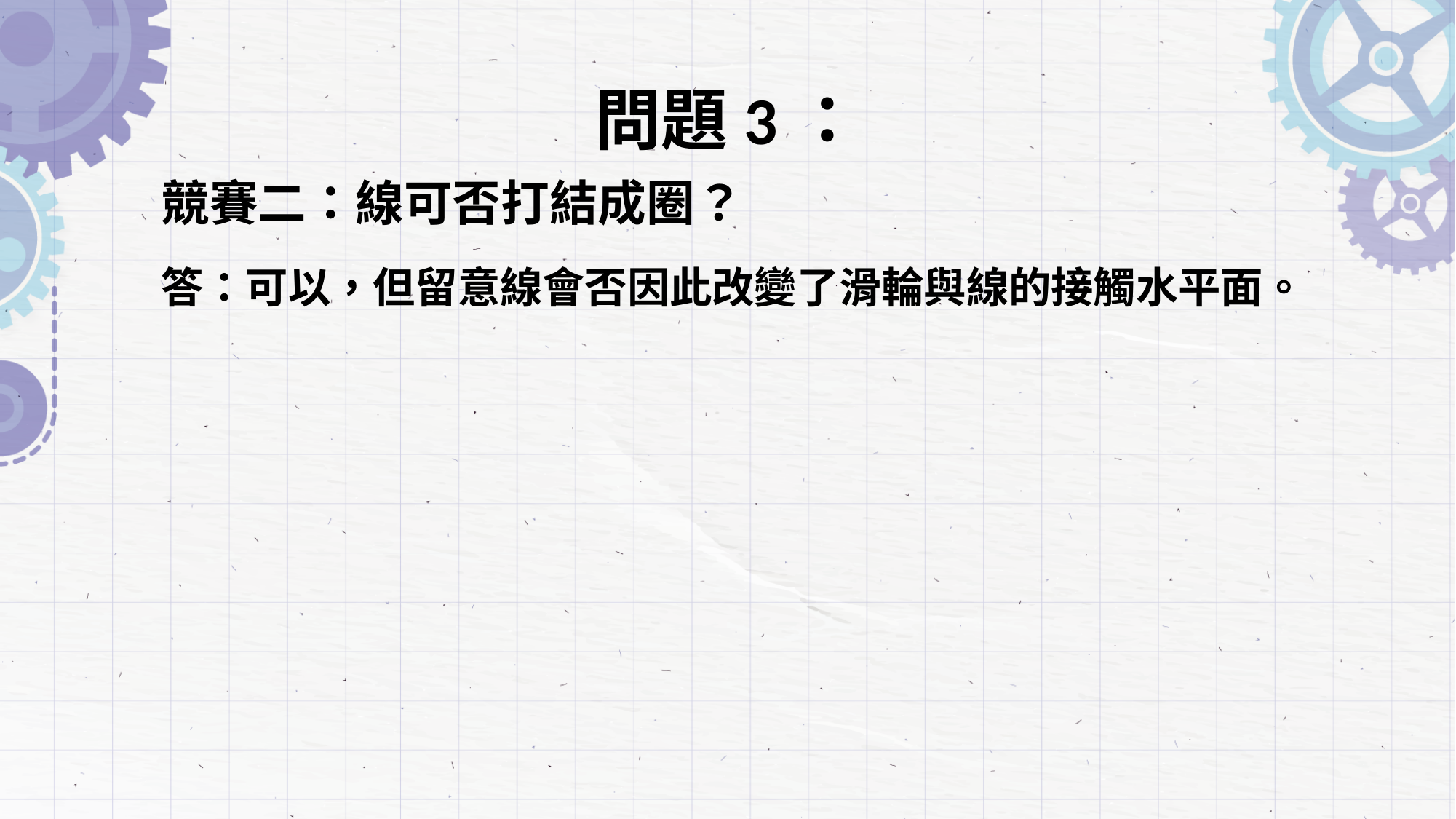

# 問題3：
競賽二：線可否打結成圈？
答：可以，但留意線會否因此改變了滑輪與線的接觸水平面。